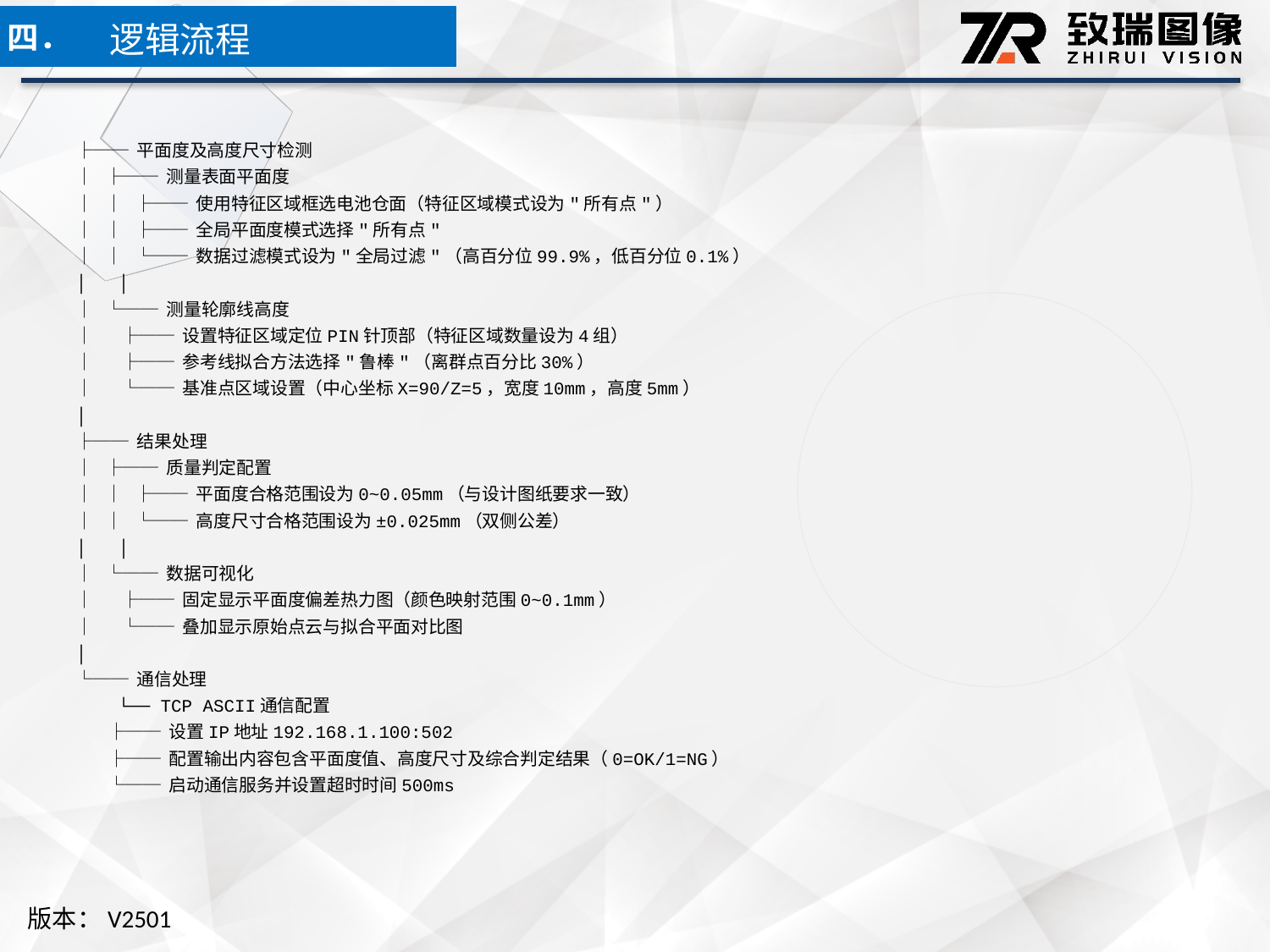

逻辑流程
四．

├── 平面度及高度尺寸检测
│   ├── 测量表面平面度
│   │   ├── 使用特征区域框选电池仓面（特征区域模式设为"所有点"）
│   │   ├── 全局平面度模式选择"所有点"
│   │   └── 数据过滤模式设为"全局过滤"（高百分位99.9%，低百分位0.1%）
│   │
│   └── 测量轮廓线高度
│       ├── 设置特征区域定位PIN针顶部（特征区域数量设为4组）
│       ├── 参考线拟合方法选择"鲁棒"（离群点百分比30%）
│       └── 基准点区域设置（中心坐标X=90/Z=5，宽度10mm，高度5mm）
│
├── 结果处理
│   ├── 质量判定配置
│   │   ├── 平面度合格范围设为0~0.05mm（与设计图纸要求一致）
│   │   └── 高度尺寸合格范围设为±0.025mm（双侧公差）
│   │
│   └── 数据可视化
│       ├── 固定显示平面度偏差热力图（颜色映射范围0~0.1mm）
│       └── 叠加显示原始点云与拟合平面对比图
│
└── 通信处理
    └── TCP ASCII通信配置
        ├── 设置IP地址192.168.1.100:502
        ├── 配置输出内容包含平面度值、高度尺寸及综合判定结果（0=OK/1=NG）
        └── 启动通信服务并设置超时时间500ms